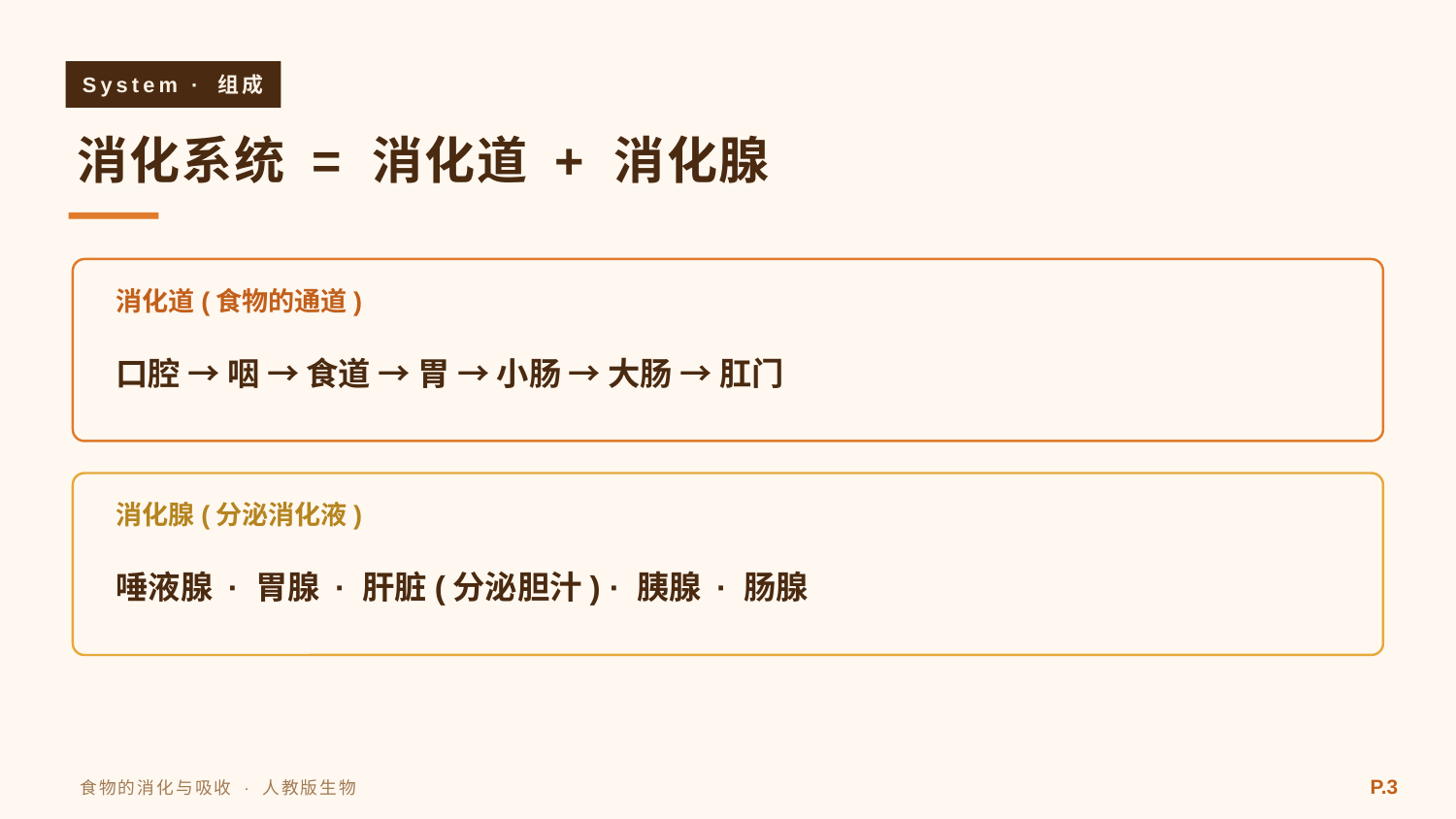

System · 组成

消化系统 = 消化道 + 消化腺

消化道(食物的通道)
口腔 → 咽 → 食道 → 胃 → 小肠 → 大肠 → 肛门

消化腺(分泌消化液)
唾液腺 · 胃腺 · 肝脏(分泌胆汁) · 胰腺 · 肠腺
P.3
食物的消化与吸收 · 人教版生物